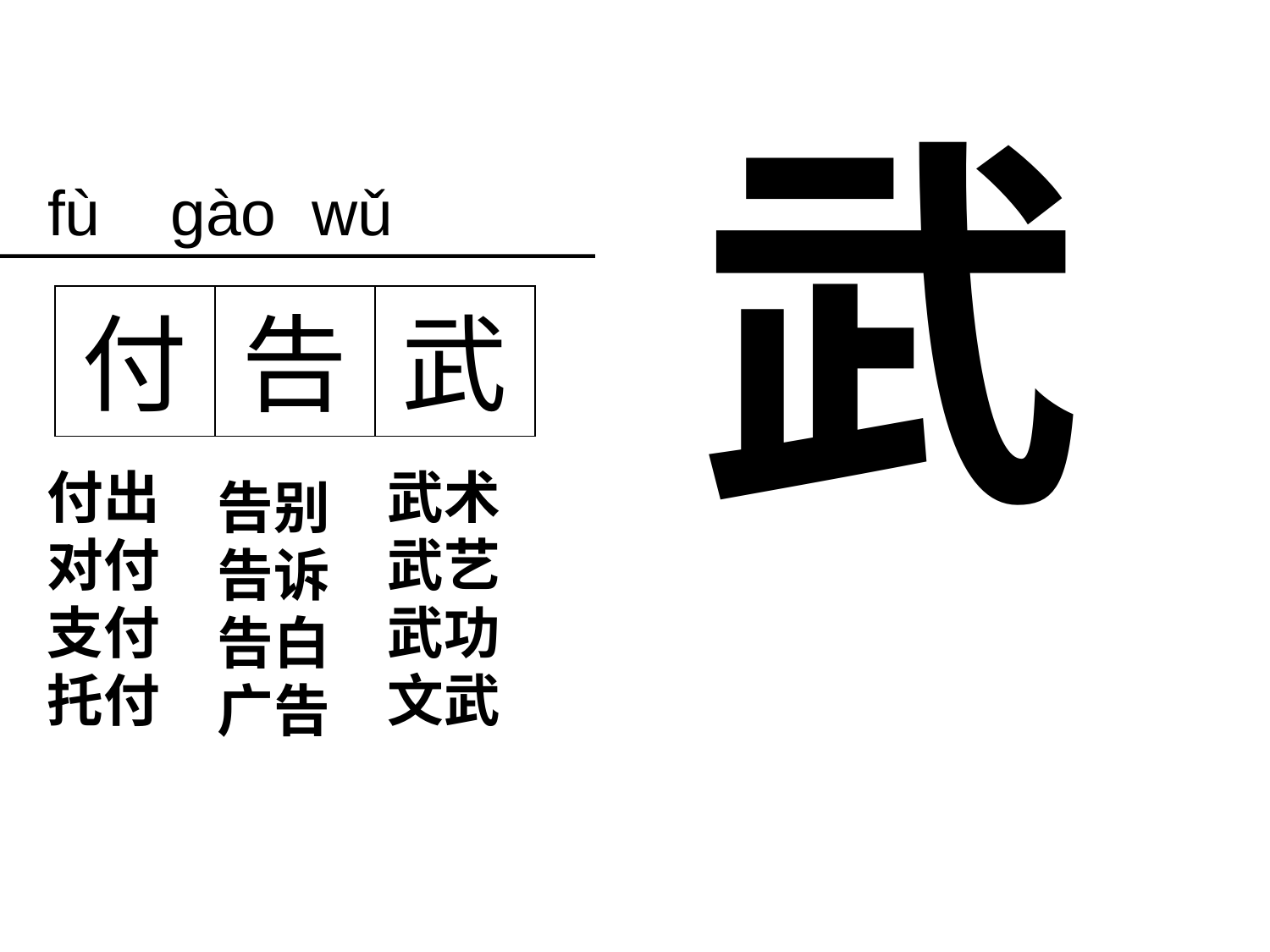

武
  fù    ɡào  wǔ

付
告
武
付出对付支付托付
武术武艺武功文武
告别告诉告白广告